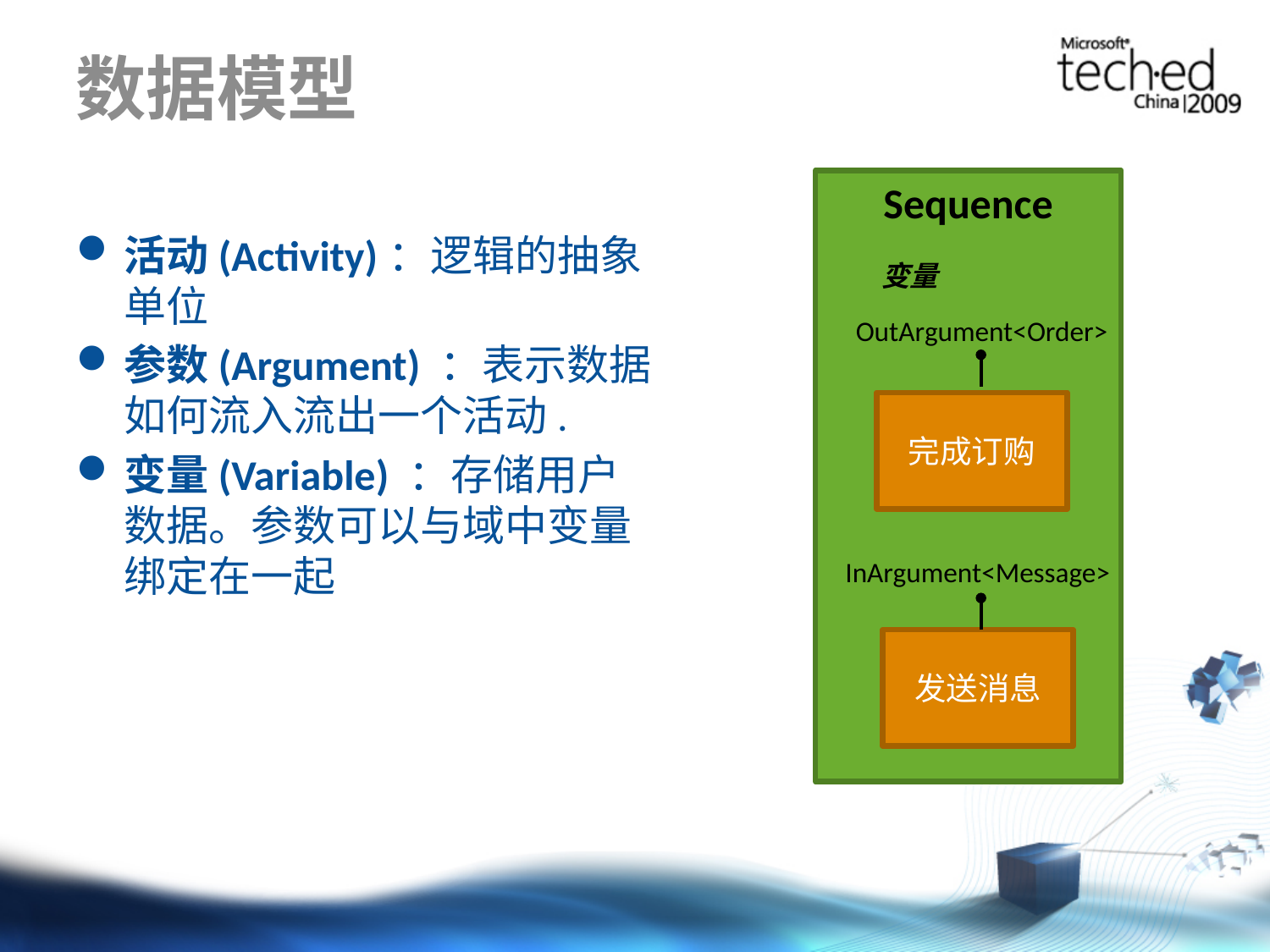

# 数据模型
Sequence
活动(Activity)：逻辑的抽象单位
参数(Argument) ：表示数据如何流入流出一个活动.
变量(Variable) ：存储用户数据。参数可以与域中变量绑定在一起
变量
OutArgument<Order>
完成订购
InArgument<Message>
发送消息